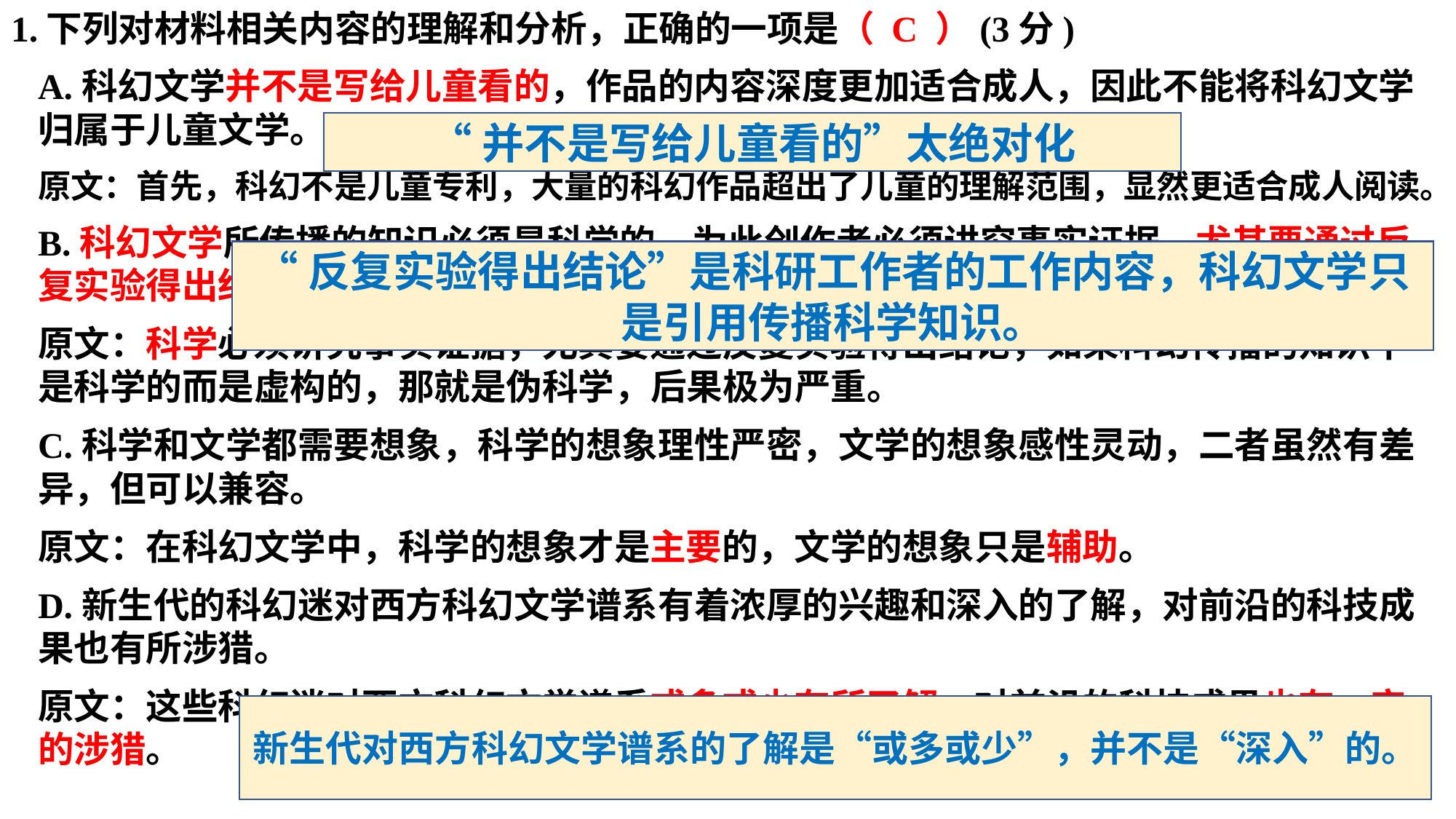

1.下列对材料相关内容的理解和分析，正确的一项是（ C ）(3分)
A.科幻文学并不是写给儿童看的，作品的内容深度更加适合成人，因此不能将科幻文学归属于儿童文学。
原文：首先，科幻不是儿童专利，大量的科幻作品超出了儿童的理解范围，显然更适合成人阅读。
B.科幻文学所传播的知识必须是科学的，为此创作者必须讲究事实证据，尤其要通过反复实验得出结论。
原文：科学必须讲究事实证据，尤其要通过反复实验得出结论，如果科幻传播的知识不是科学的而是虚构的，那就是伪科学，后果极为严重。
C.科学和文学都需要想象，科学的想象理性严密，文学的想象感性灵动，二者虽然有差异，但可以兼容。
原文：在科幻文学中，科学的想象才是主要的，文学的想象只是辅助。
D.新生代的科幻迷对西方科幻文学谱系有着浓厚的兴趣和深入的了解，对前沿的科技成果也有所涉猎。
原文：这些科幻迷对西方科幻文学谱系或多或少有所了解，对前沿的科技成果也有一定的涉猎。

“并不是写给儿童看的”太绝对化
“反复实验得出结论”是科研工作者的工作内容，科幻文学只是引用传播科学知识。
新生代对西方科幻文学谱系的了解是“或多或少”，并不是“深入”的。